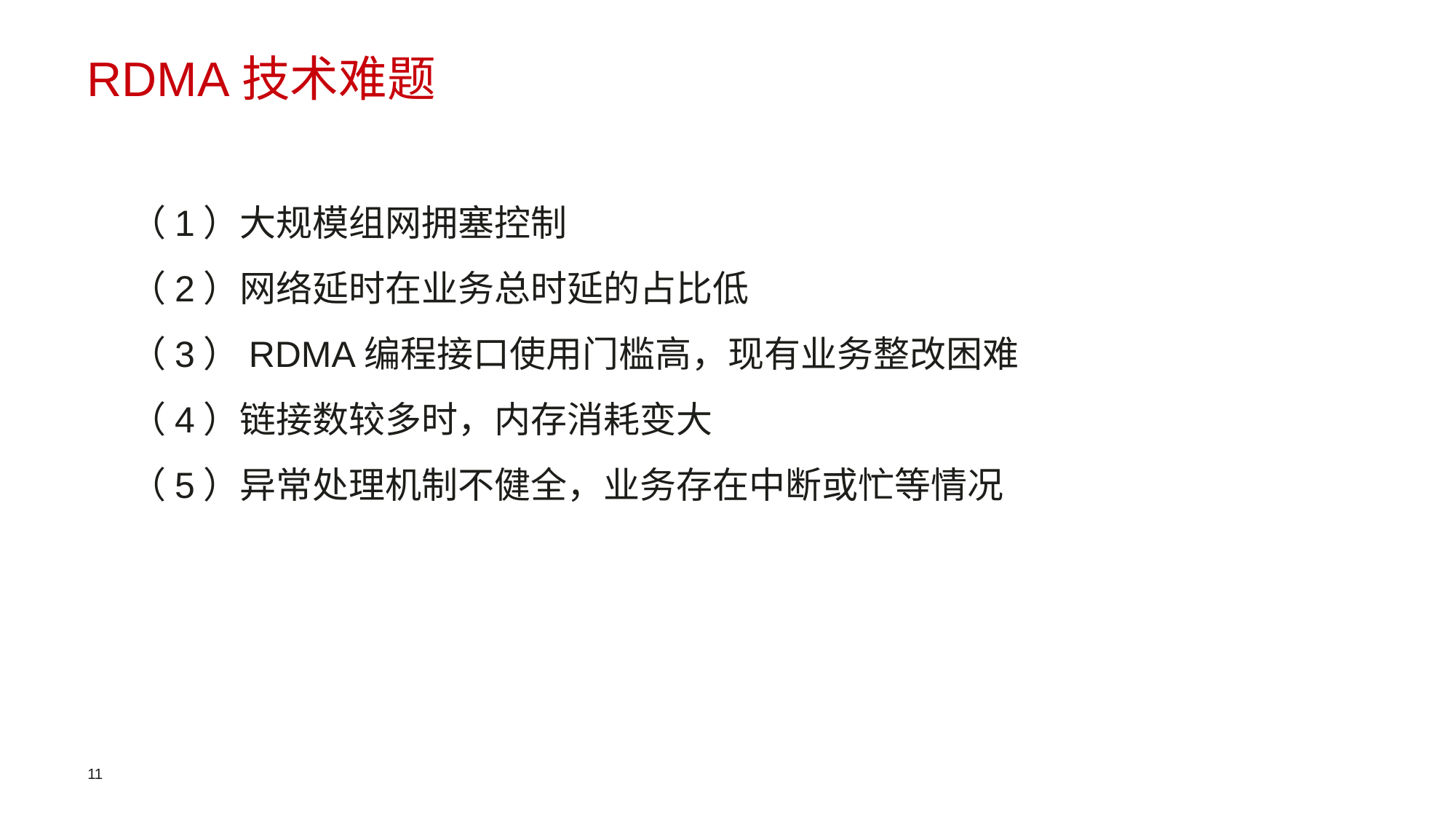

RDMA技术难题
（1）大规模组网拥塞控制
（2）网络延时在业务总时延的占比低
（3）RDMA编程接口使用门槛高，现有业务整改困难
（4）链接数较多时，内存消耗变大
（5）异常处理机制不健全，业务存在中断或忙等情况